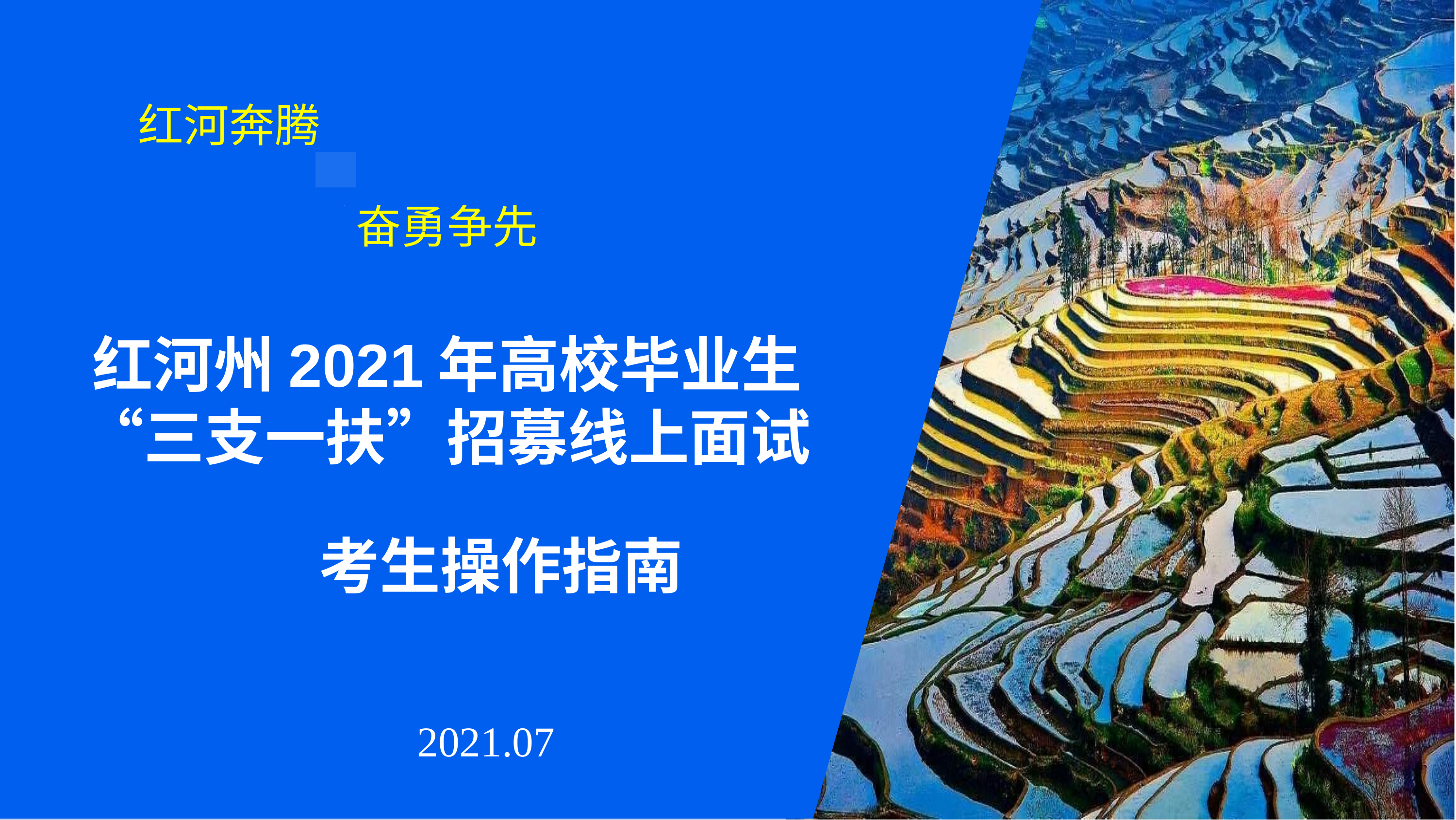

# 红河奔腾

奋勇争先

红河州2021年高校毕业生“三支一扶”招募线上面试

考生操作指南

2021.07